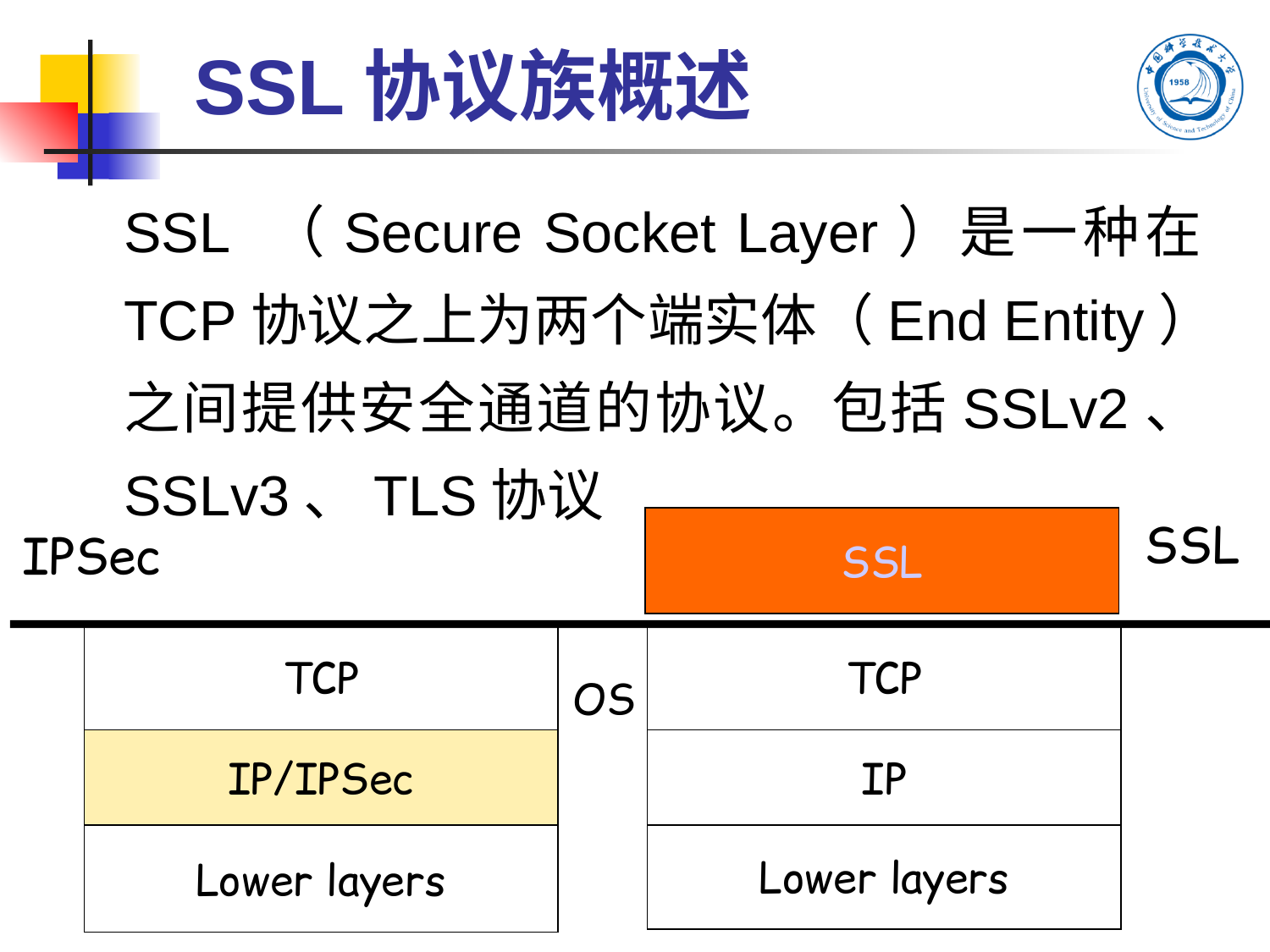

# SSL协议族概述
SSL （Secure Socket Layer）是一种在TCP协议之上为两个端实体（End Entity）之间提供安全通道的协议。包括SSLv2、SSLv3、TLS协议

SSL
SSL
IPSec

TCP
TCP
OS
IP/IPSec
IP
Lower layers
Lower layers